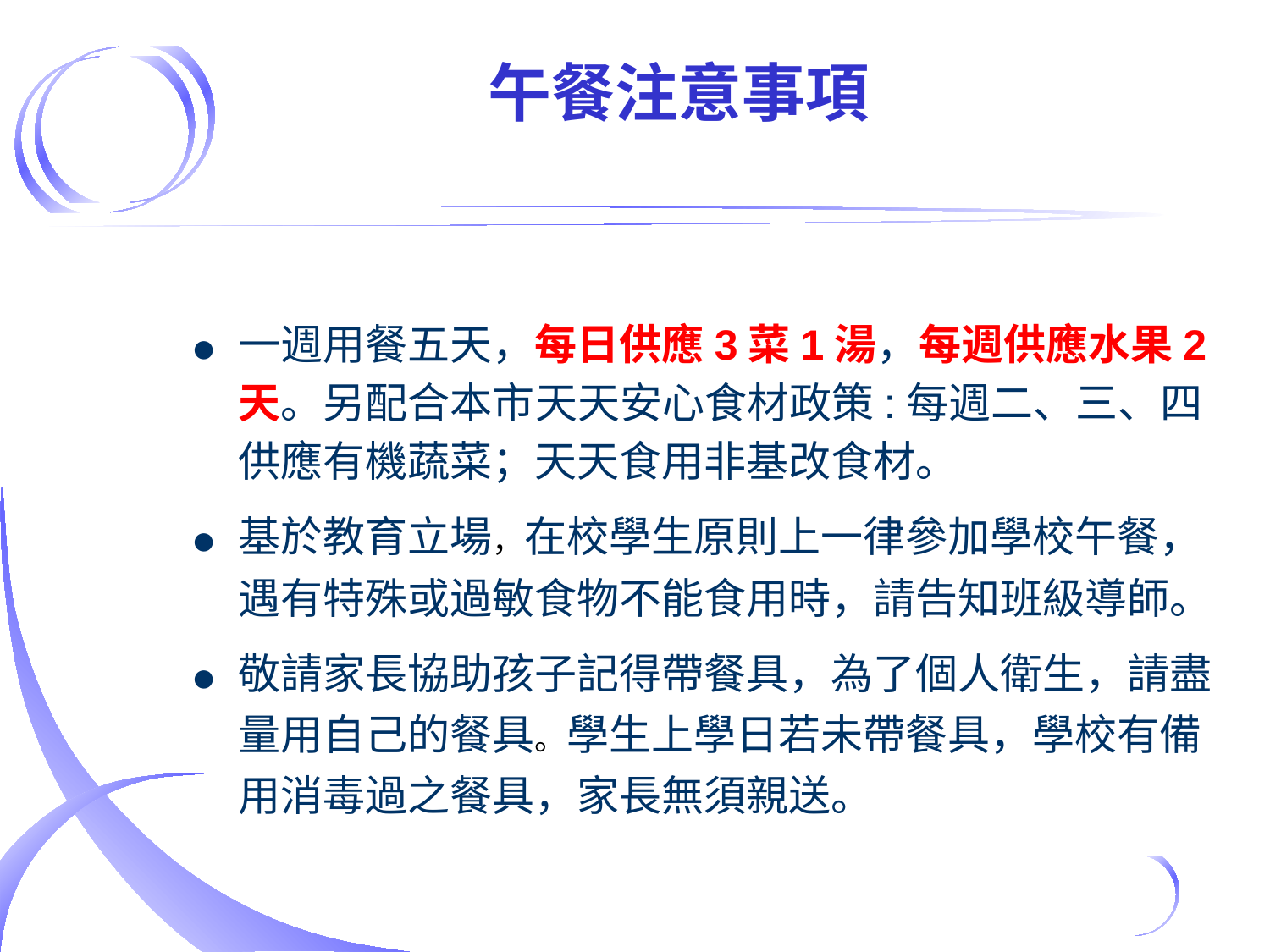

午餐注意事項
一週用餐五天，每日供應3菜1湯，每週供應水果2天。另配合本市天天安心食材政策:每週二、三、四供應有機蔬菜；天天食用非基改食材。
基於教育立場，在校學生原則上一律參加學校午餐，遇有特殊或過敏食物不能食用時，請告知班級導師。
敬請家長協助孩子記得帶餐具，為了個人衛生，請盡量用自己的餐具。學生上學日若未帶餐具，學校有備用消毒過之餐具，家長無須親送。